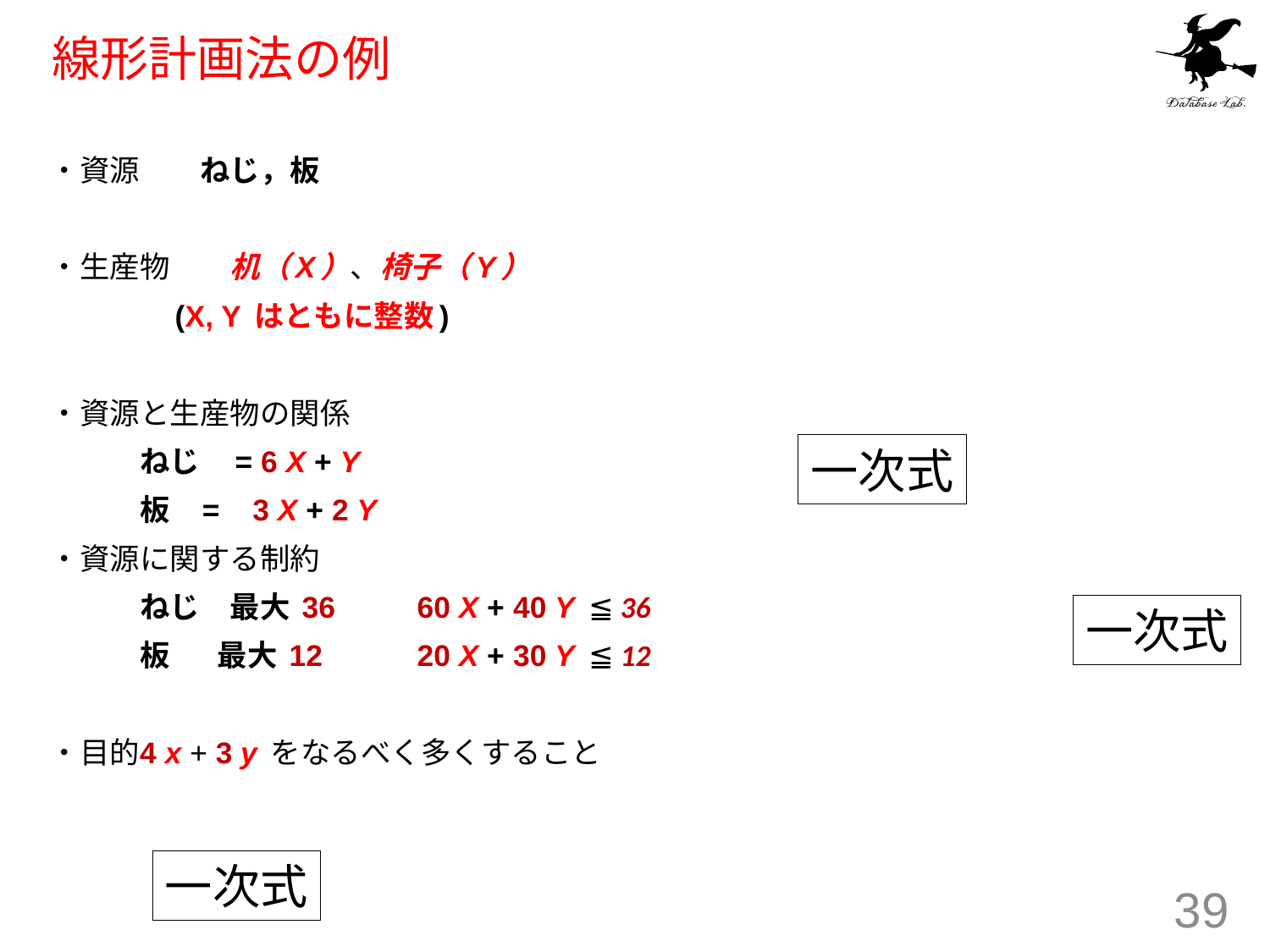

# 線形計画法の例
・資源　　ねじ，板

・生産物	机（X）、椅子（Y）
			　(X, Y はともに整数)

・資源と生産物の関係
　　		ねじ　= 6 X + Y
　　		板    =    3 X + 2 Y
・資源に関する制約
　　		ねじ　最大 36 	 60 X + 40 Y  ≦ 36
　　		板       最大 12		 20 X + 30 Y  ≦ 12

・目的	4 x + 3 y をなるべく多くすること

一次式
一次式
一次式
39